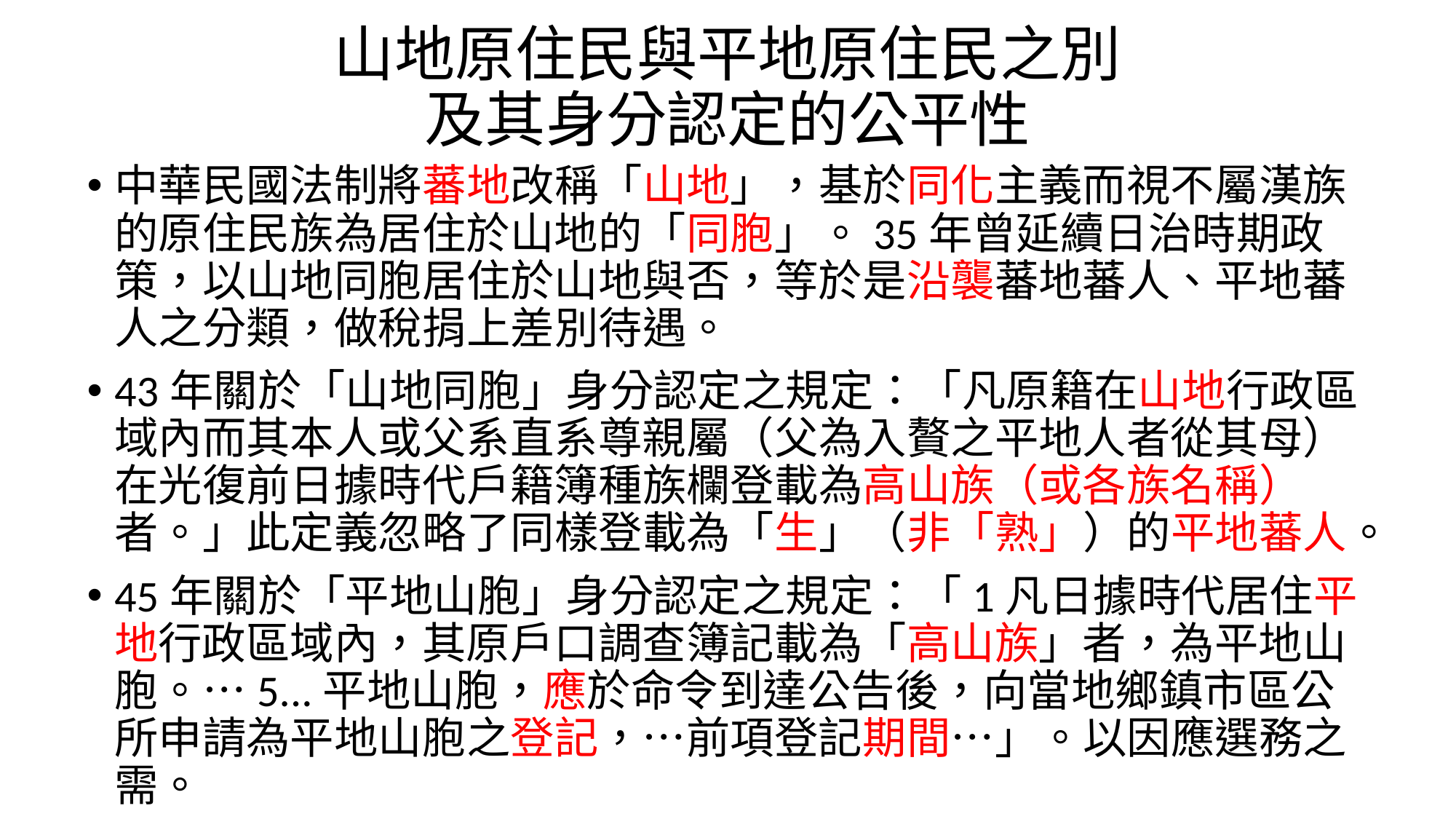

# 山地原住民與平地原住民之別 及其身分認定的公平性
中華民國法制將蕃地改稱「山地」，基於同化主義而視不屬漢族的原住民族為居住於山地的「同胞」。35年曾延續日治時期政策，以山地同胞居住於山地與否，等於是沿襲蕃地蕃人、平地蕃人之分類，做稅捐上差別待遇。
43年關於「山地同胞」身分認定之規定：「凡原籍在山地行政區域內而其本人或父系直系尊親屬（父為入贅之平地人者從其母）在光復前日據時代戶籍簿種族欄登載為高山族（或各族名稱）者。」此定義忽略了同樣登載為「生」（非「熟」）的平地蕃人。
45年關於「平地山胞」身分認定之規定：「1凡日據時代居住平地行政區域內，其原戶口調查簿記載為「高山族」者，為平地山胞。…5...平地山胞，應於命令到達公告後，向當地鄉鎮市區公所申請為平地山胞之登記，…前項登記期間…」。以因應選務之需。